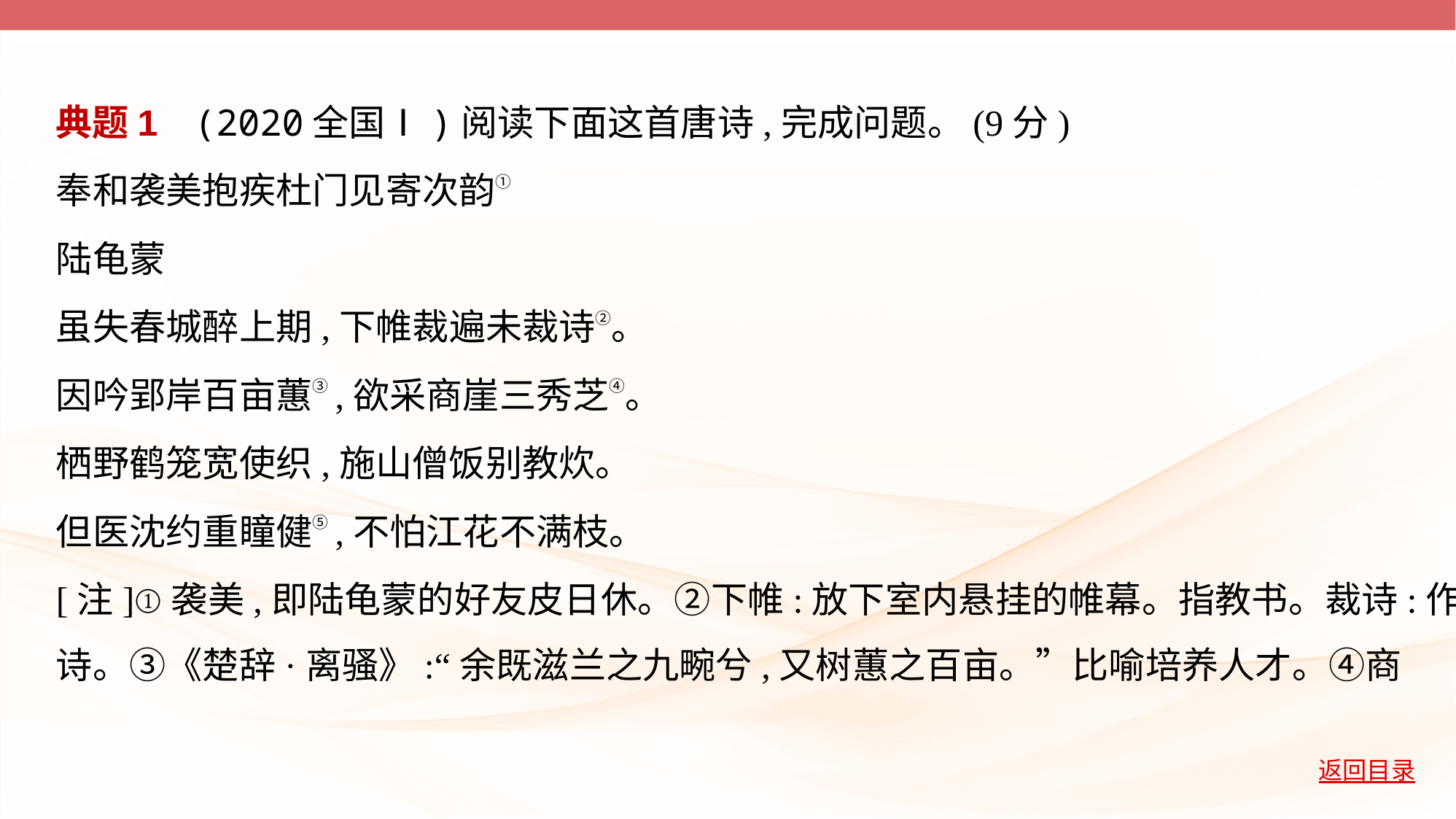

典题1    (2020全国Ⅰ)阅读下面这首唐诗,完成问题。(9分)
奉和袭美抱疾杜门见寄次韵①
陆龟蒙
虽失春城醉上期,下帷裁遍未裁诗②。
因吟郢岸百亩蕙③,欲采商崖三秀芝④。
栖野鹤笼宽使织,施山僧饭别教炊。
但医沈约重瞳健⑤,不怕江花不满枝。
[注]①袭美,即陆龟蒙的好友皮日休。②下帷:放下室内悬挂的帷幕。指教书。裁诗:作
诗。③《楚辞·离骚》:“余既滋兰之九畹兮,又树蕙之百亩。”比喻培养人才。④商